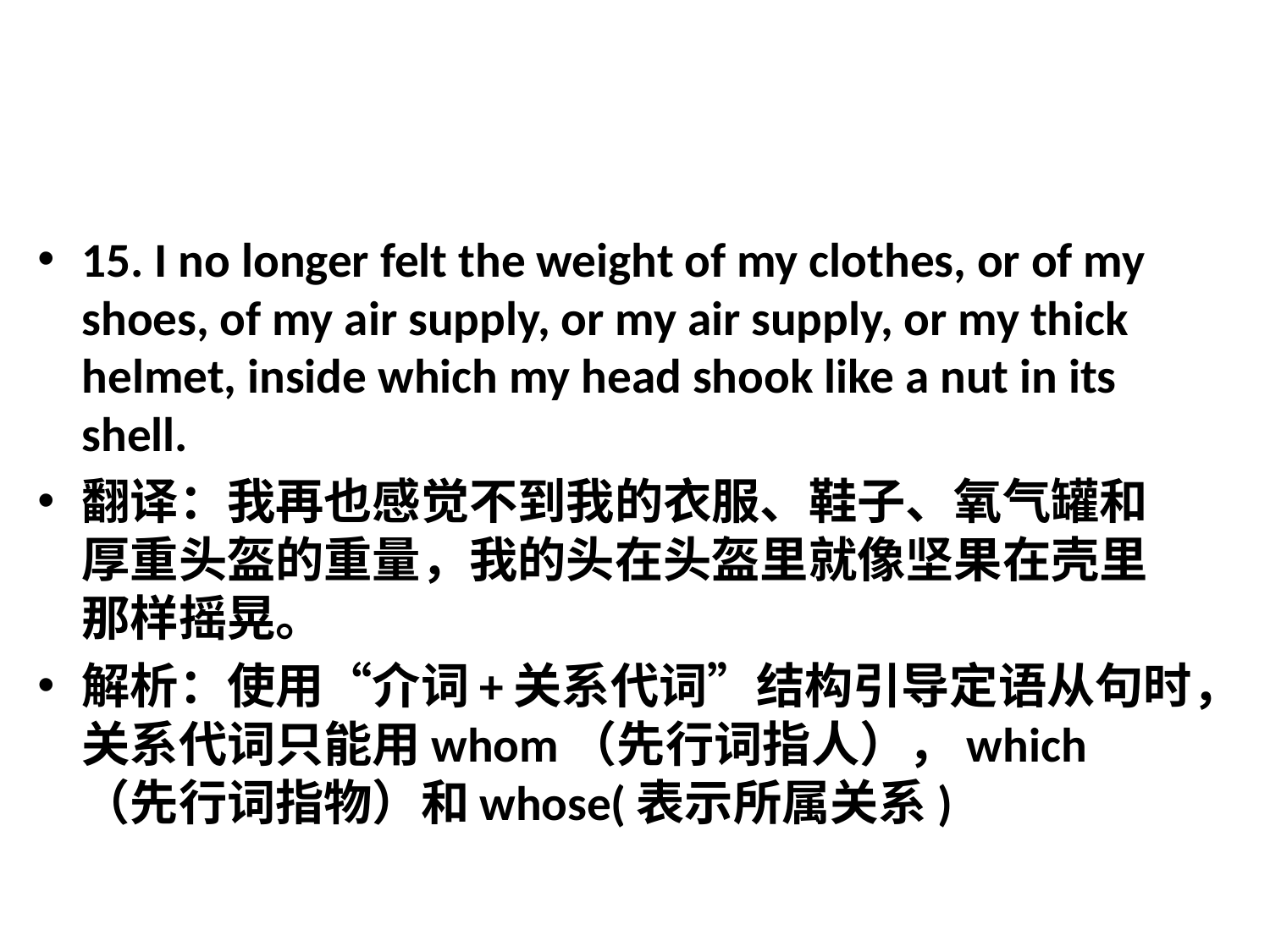

#
15. I no longer felt the weight of my clothes, or of my shoes, of my air supply, or my air supply, or my thick helmet, inside which my head shook like a nut in its shell.
翻译：我再也感觉不到我的衣服、鞋子、氧气罐和厚重头盔的重量，我的头在头盔里就像坚果在壳里那样摇晃。
解析：使用“介词+关系代词”结构引导定语从句时，关系代词只能用whom（先行词指人），which（先行词指物）和whose(表示所属关系)